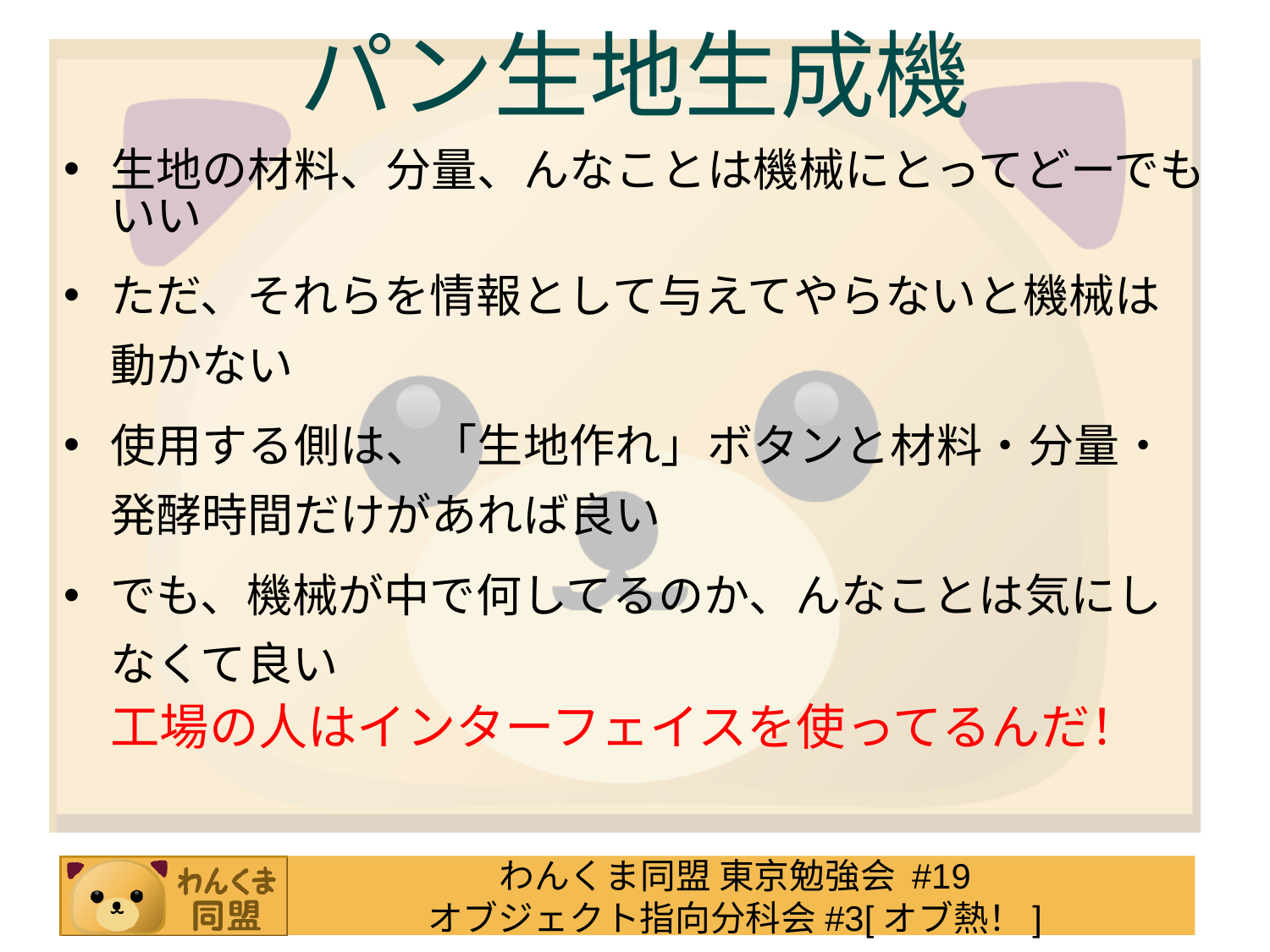

# パン生地生成機
生地の材料、分量、んなことは機械にとってどーでもいい
ただ、それらを情報として与えてやらないと機械は動かない
使用する側は、「生地作れ」ボタンと材料・分量・発酵時間だけがあれば良い
でも、機械が中で何してるのか、んなことは気にしなくて良い
工場の人はインターフェイスを使ってるんだ！